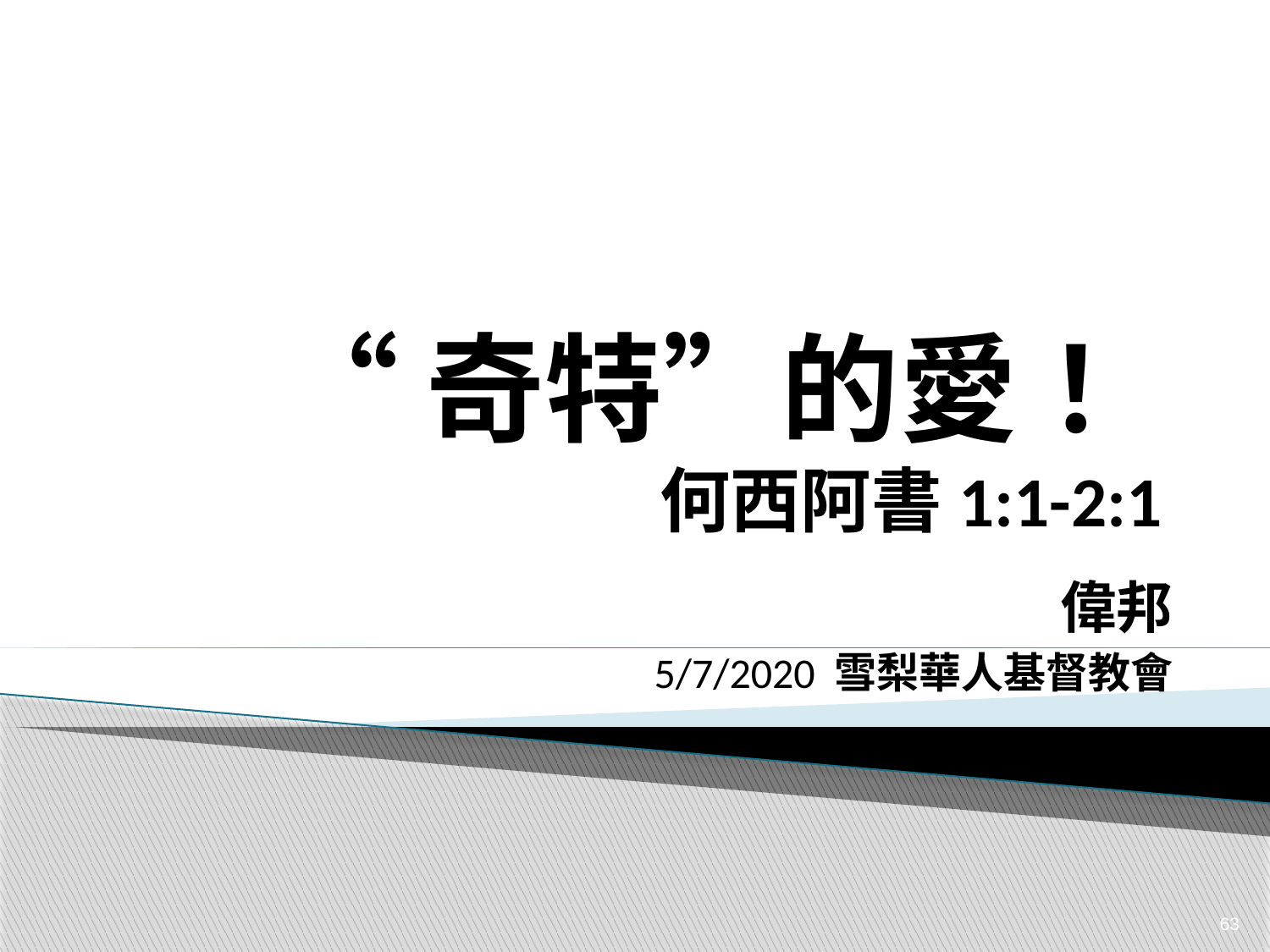

# “奇特”的愛！ 何西阿書1:1-2:1
偉邦
5/7/2020 雪梨華人基督教會

63